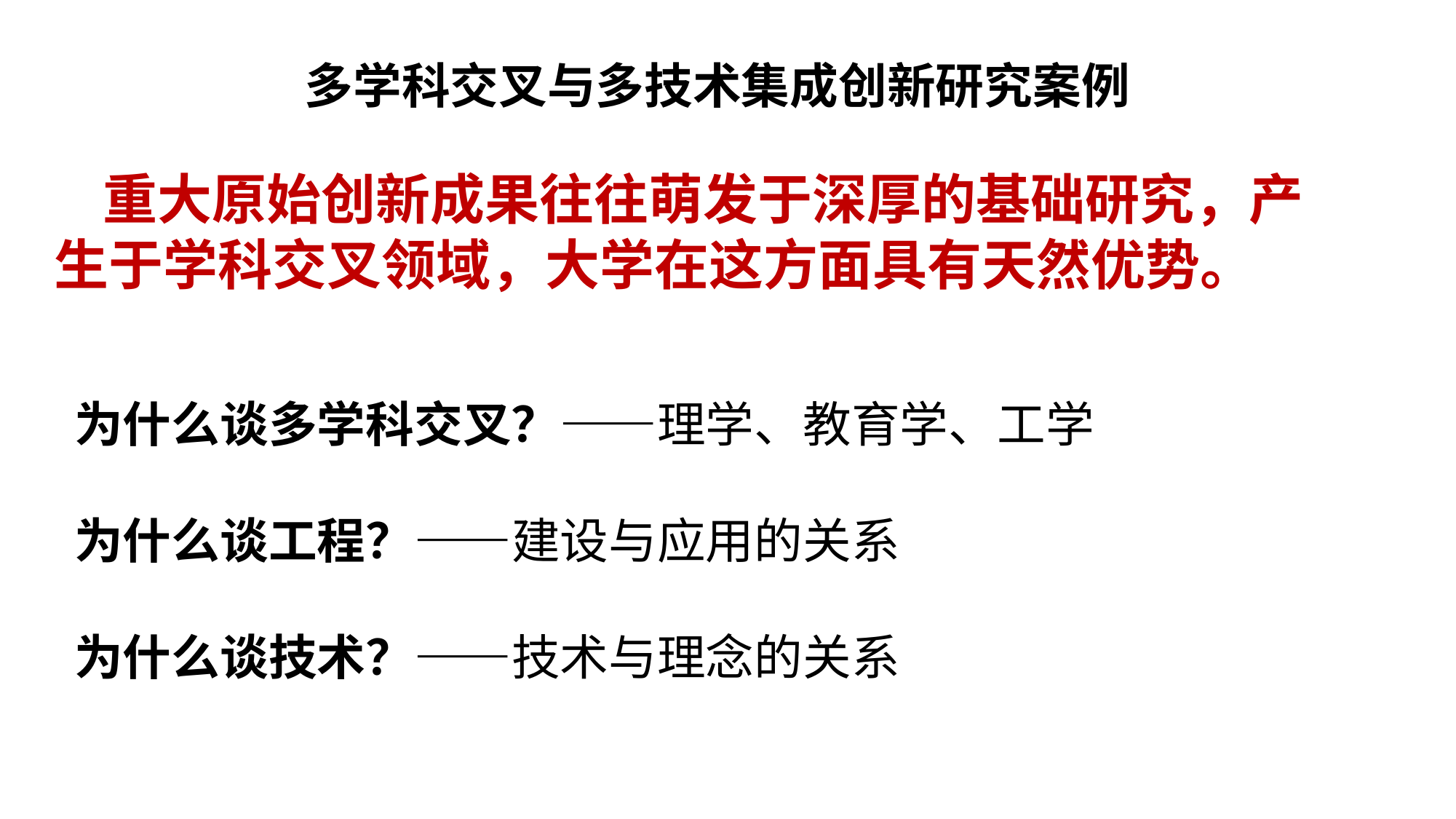

多学科交叉与多技术集成创新研究案例
    重大原始创新成果往往萌发于深厚的基础研究，产生于学科交叉领域，大学在这方面具有天然优势。
为什么谈多学科交叉？——理学、教育学、工学
为什么谈工程？——建设与应用的关系
为什么谈技术？——技术与理念的关系